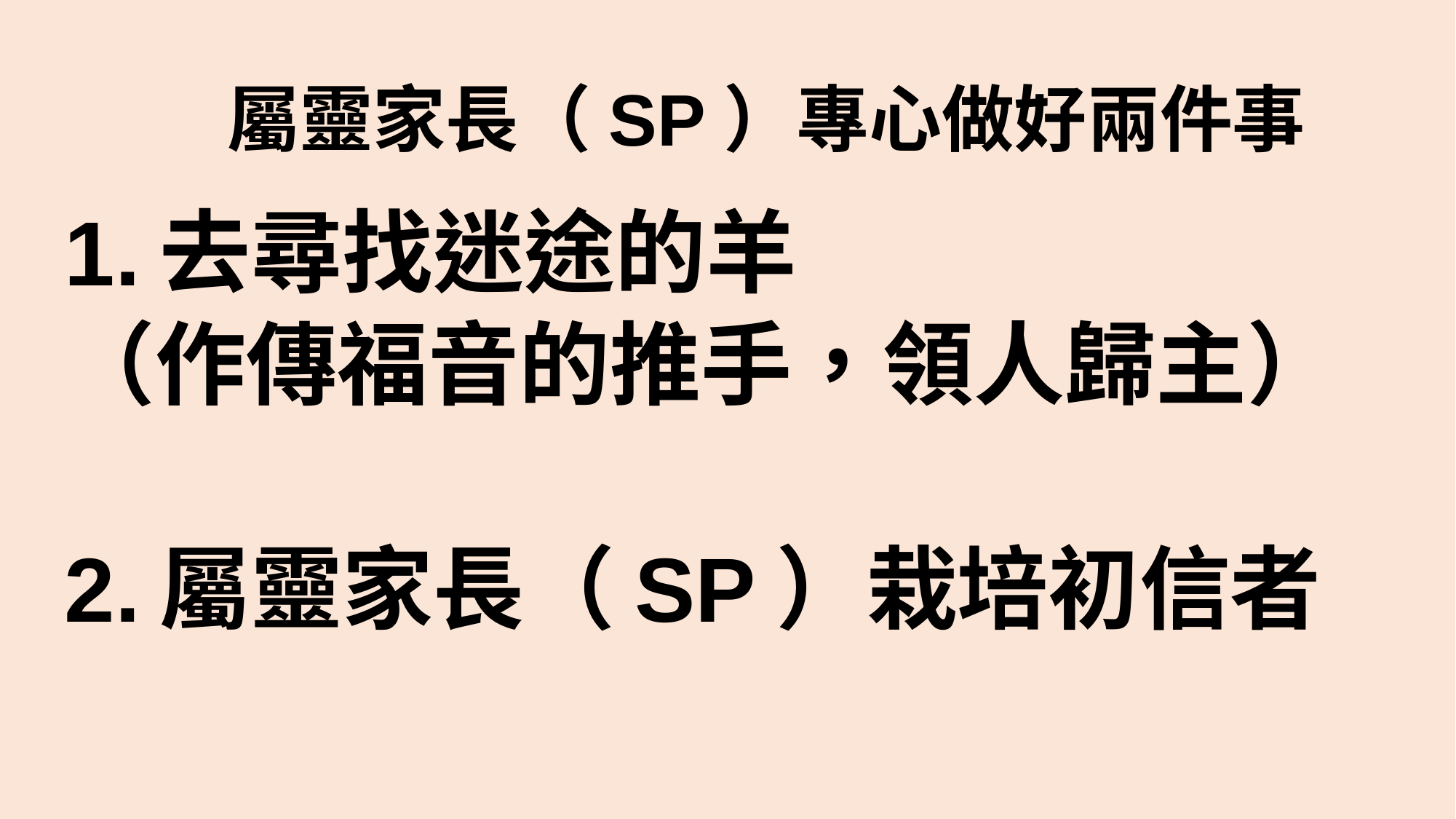

# 屬靈家長（SP）專心做好兩件事
1.去尋找迷途的羊
（作傳福音的推手，領人歸主）

2.屬靈家長（SP）栽培初信者